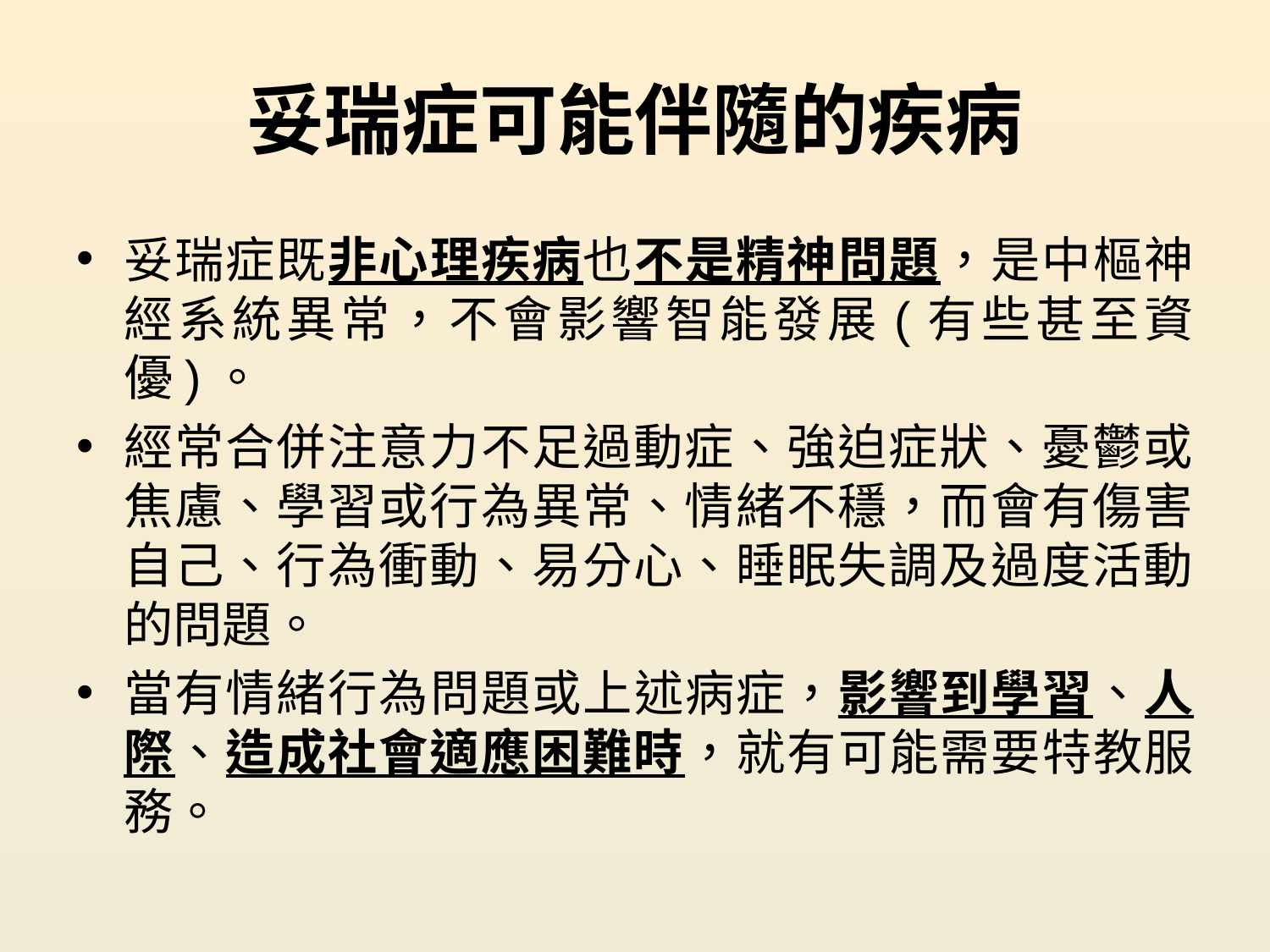

# 妥瑞症可能伴隨的疾病
妥瑞症既非心理疾病也不是精神問題，是中樞神經系統異常，不會影響智能發展(有些甚至資優)。
經常合併注意力不足過動症、強迫症狀、憂鬱或焦慮、學習或行為異常、情緒不穩，而會有傷害自己、行為衝動、易分心、睡眠失調及過度活動的問題。
當有情緒行為問題或上述病症，影響到學習、人際、造成社會適應困難時，就有可能需要特教服務。